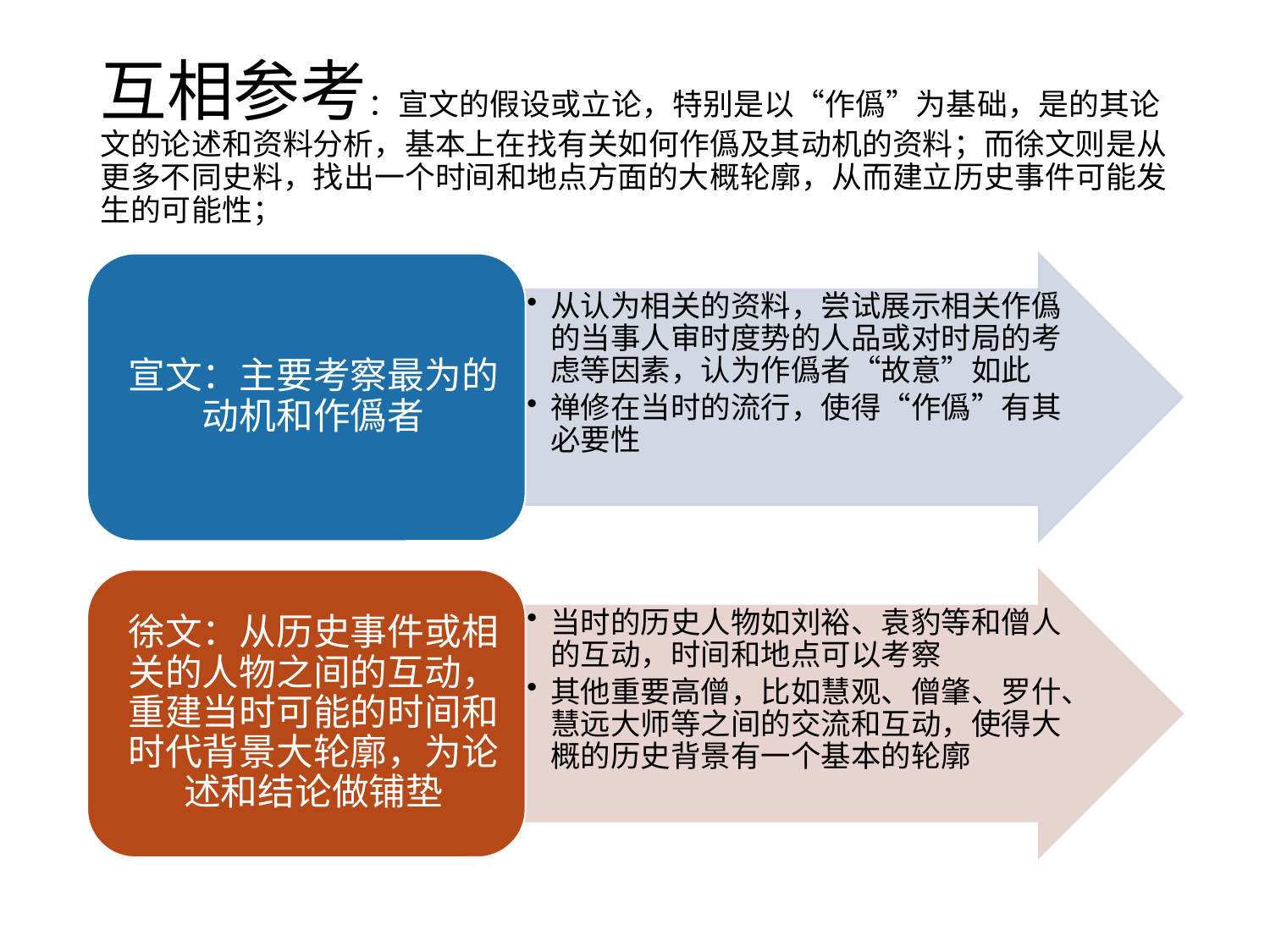

# 互相参考：宣文的假设或立论，特别是以“作僞”为基础，是的其论文的论述和资料分析，基本上在找有关如何作僞及其动机的资料；而徐文则是从更多不同史料，找出一个时间和地点方面的大概轮廓，从而建立历史事件可能发生的可能性；
从认为相关的资料，尝试展示相关作僞的当事人审时度势的人品或对时局的考虑等因素，认为作僞者“故意”如此
禅修在当时的流行，使得“作僞”有其必要性
宣文：主要考察最为的动机和作僞者
当时的历史人物如刘裕、袁豹等和僧人的互动，时间和地点可以考察
其他重要高僧，比如慧观、僧肇、罗什、慧远大师等之间的交流和互动，使得大概的历史背景有一个基本的轮廓
徐文：从历史事件或相关的人物之间的互动，重建当时可能的时间和时代背景大轮廓，为论述和结论做铺垫